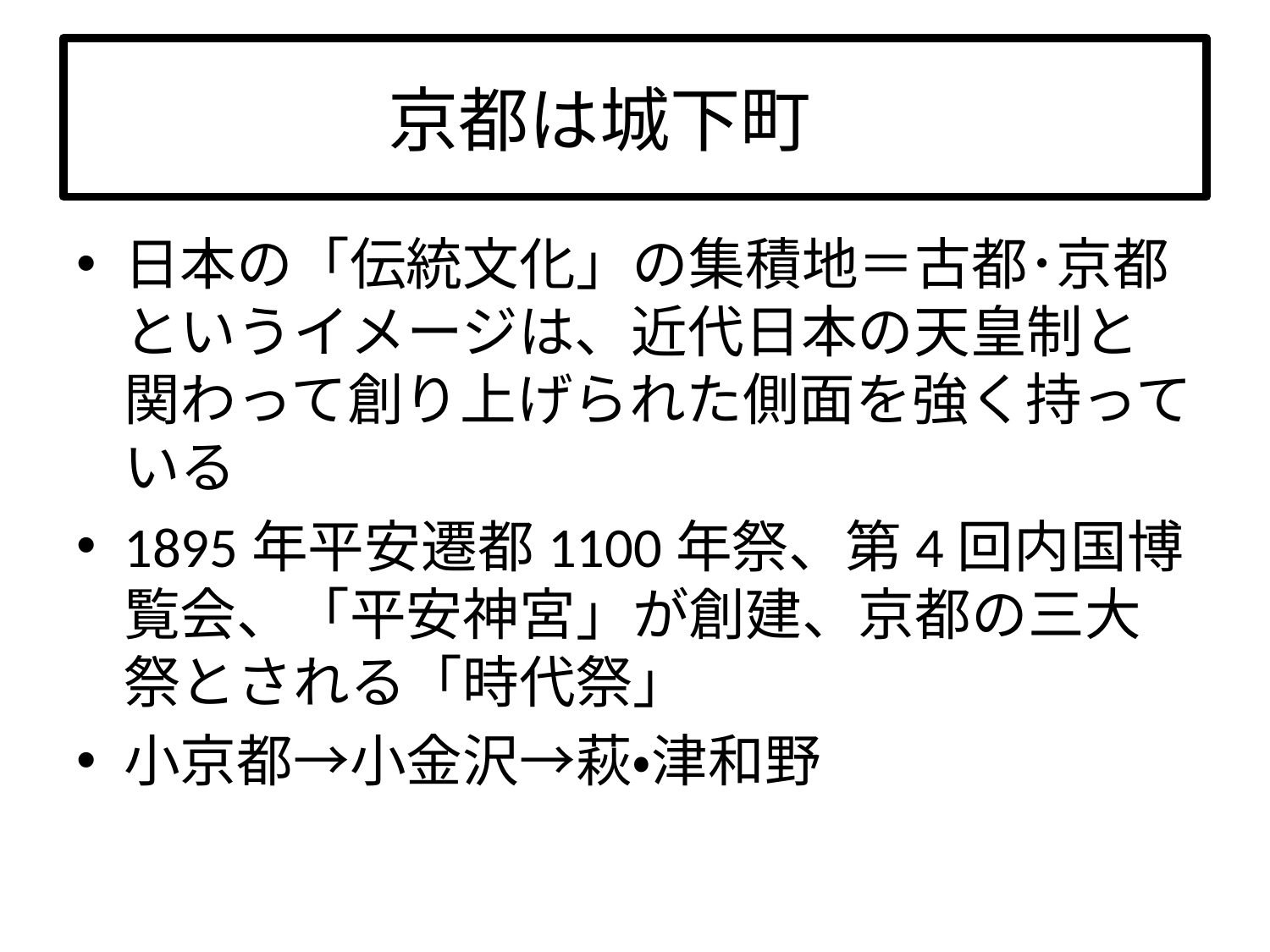

# 京都は城下町
日本の「伝統文化」の集積地＝古都･京都というイメージは、近代日本の天皇制と関わって創り上げられた側面を強く持っている
1895年平安遷都1100年祭、第4回内国博覧会、「平安神宮」が創建、京都の三大祭とされる「時代祭」
小京都→小金沢→萩・津和野